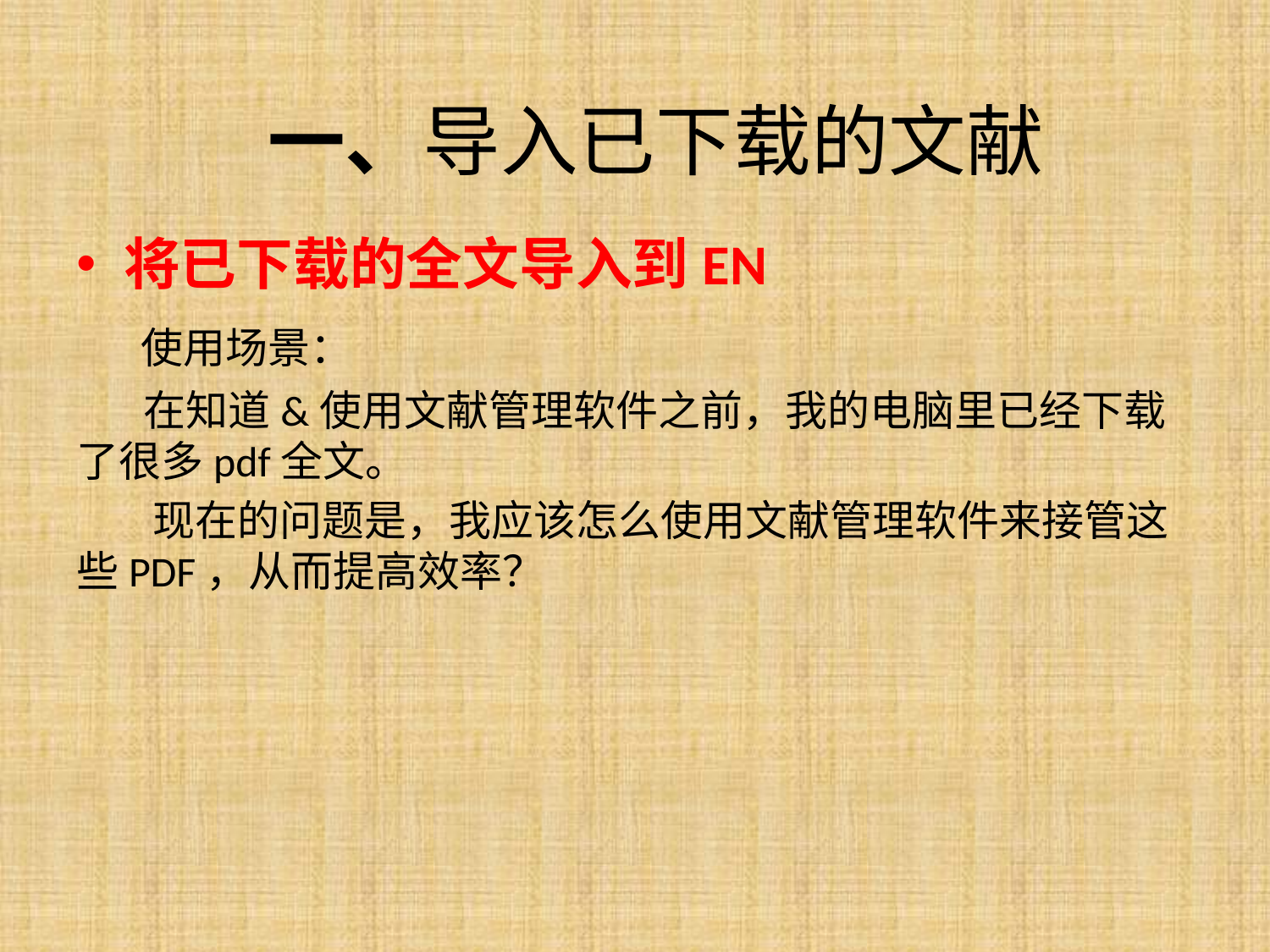

一、导入已下载的文献
将已下载的全文导入到EN
    使用场景：
      在知道&使用文献管理软件之前，我的电脑里已经下载了很多pdf全文。
       现在的问题是，我应该怎么使用文献管理软件来接管这些PDF，从而提高效率？